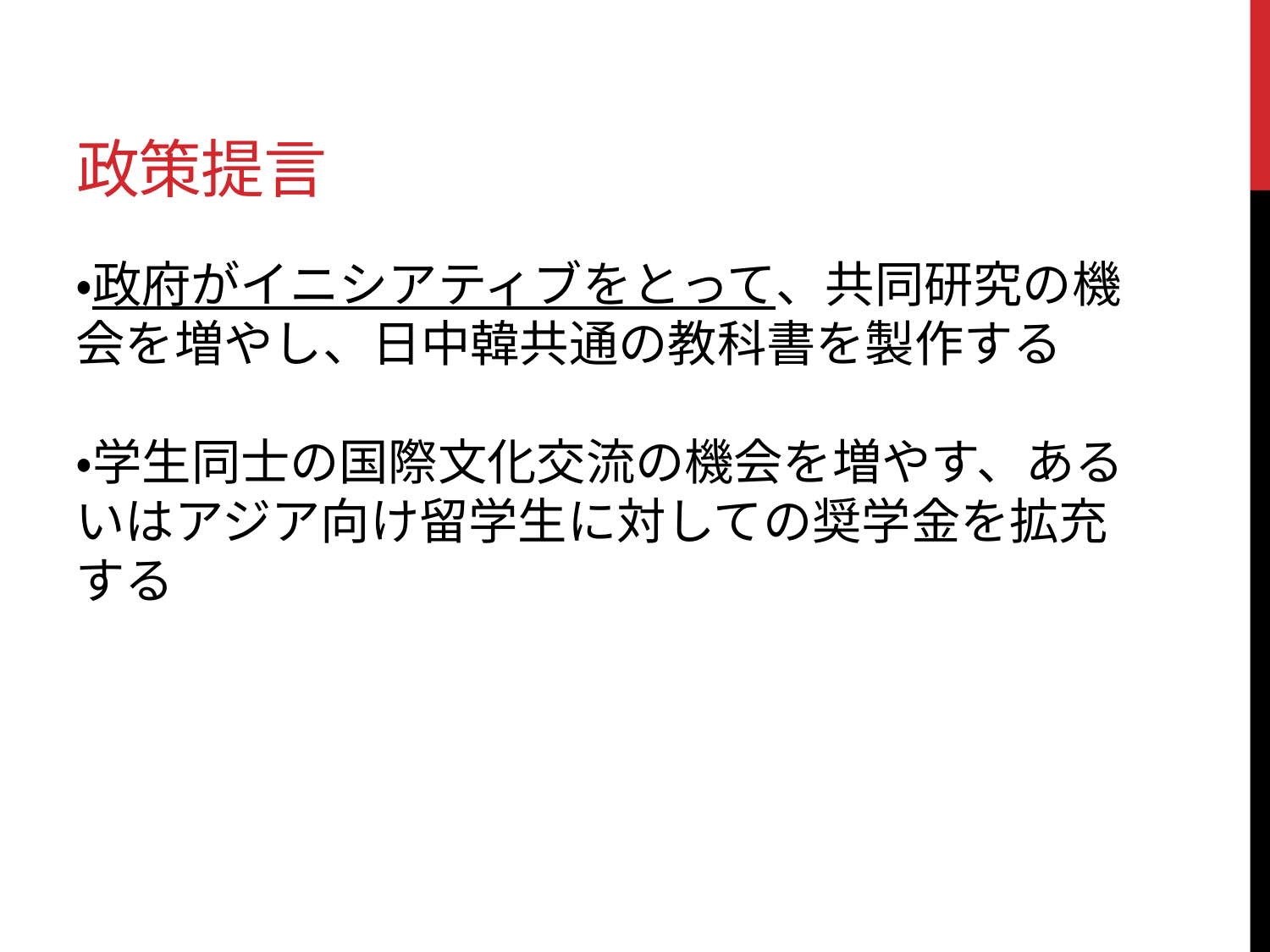

# 政策提言
・政府がイニシアティブをとって、共同研究の機会を増やし、日中韓共通の教科書を製作する

・学生同士の国際文化交流の機会を増やす、あるいはアジア向け留学生に対しての奨学金を拡充する